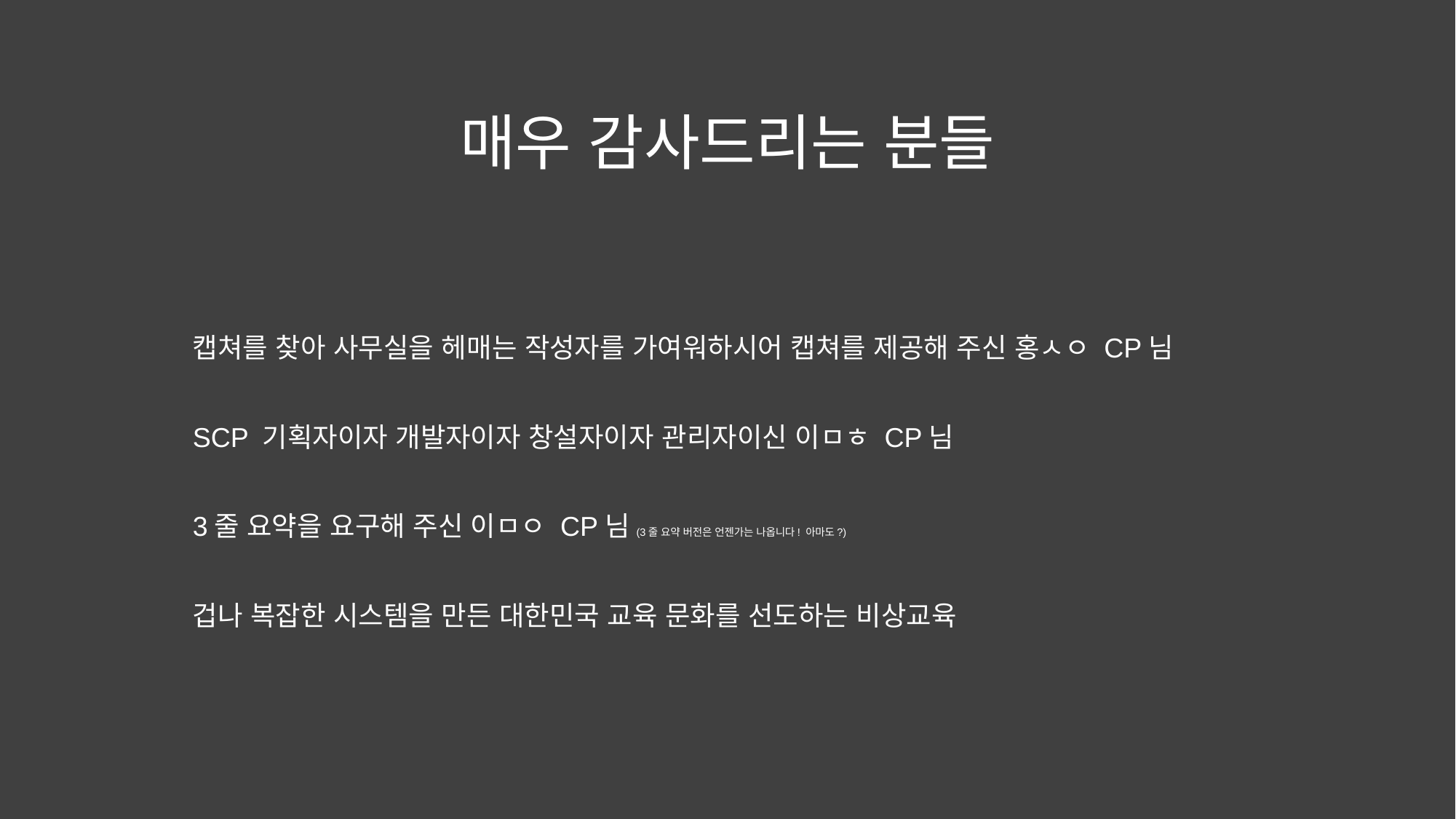

# 매우 감사드리는 분들
캡쳐를 찾아 사무실을 헤매는 작성자를 가여워하시어 캡쳐를 제공해 주신 홍ㅅㅇ CP님

SCP 기획자이자 개발자이자 창설자이자 관리자이신 이ㅁㅎ CP님

3줄 요약을 요구해 주신 이ㅁㅇ CP님(3줄 요약 버전은 언젠가는 나옵니다! 아마도?)

겁나 복잡한 시스템을 만든 대한민국 교육 문화를 선도하는 비상교육